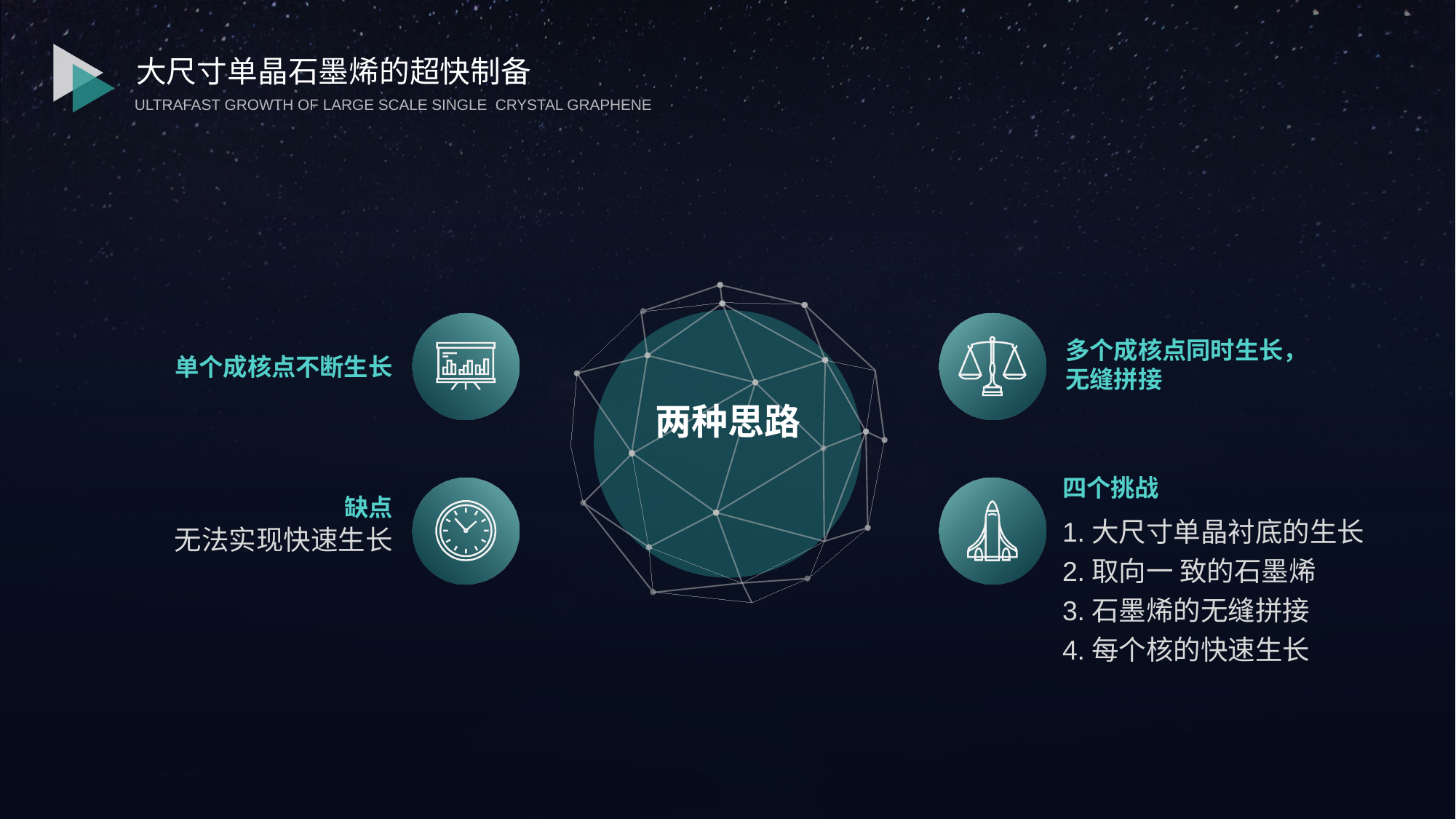

大尺寸单晶石墨烯的超快制备
ULTRAFAST GROWTH OF LARGE SCALE SINGLE  CRYSTAL GRAPHENE

两种思路

多个成核点同时生长，无缝拼接
单个成核点不断生长
四个挑战
1.大尺寸单晶衬底的生长
2.取向一 致的石墨烯
3.石墨烯的无缝拼接
4.每个核的快速生长

缺点
无法实现快速生长